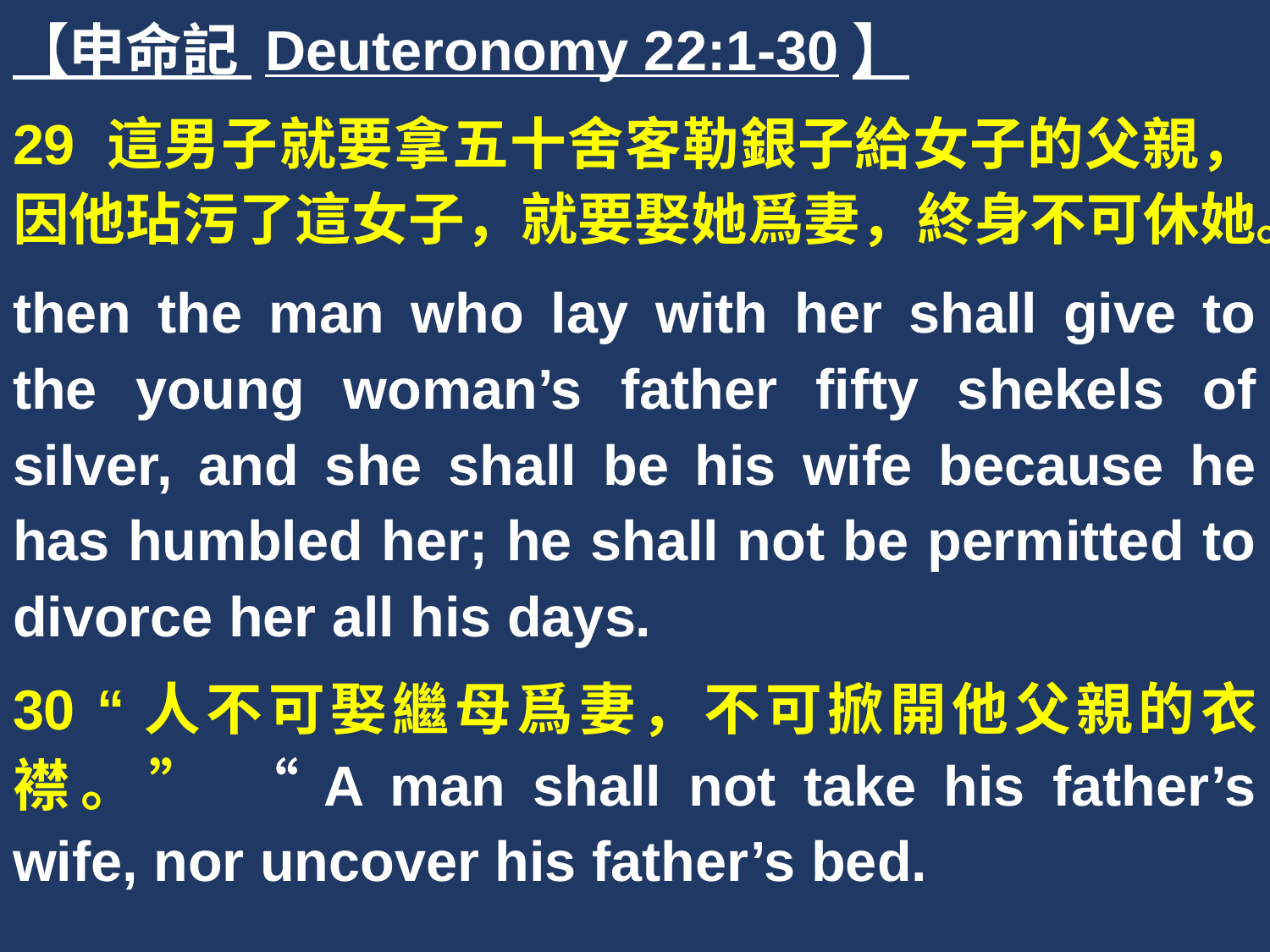

【申命記 Deuteronomy 22:1-30】
29 這男子就要拿五十舍客勒銀子給女子的父親，因他玷污了這女子，就要娶她爲妻，終身不可休她。
then the man who lay with her shall give to the young woman’s father fifty shekels of silver, and she shall be his wife because he has humbled her; he shall not be permitted to divorce her all his days.
30 “人不可娶繼母爲妻，不可掀開他父親的衣襟。” “A man shall not take his father’s wife, nor uncover his father’s bed.